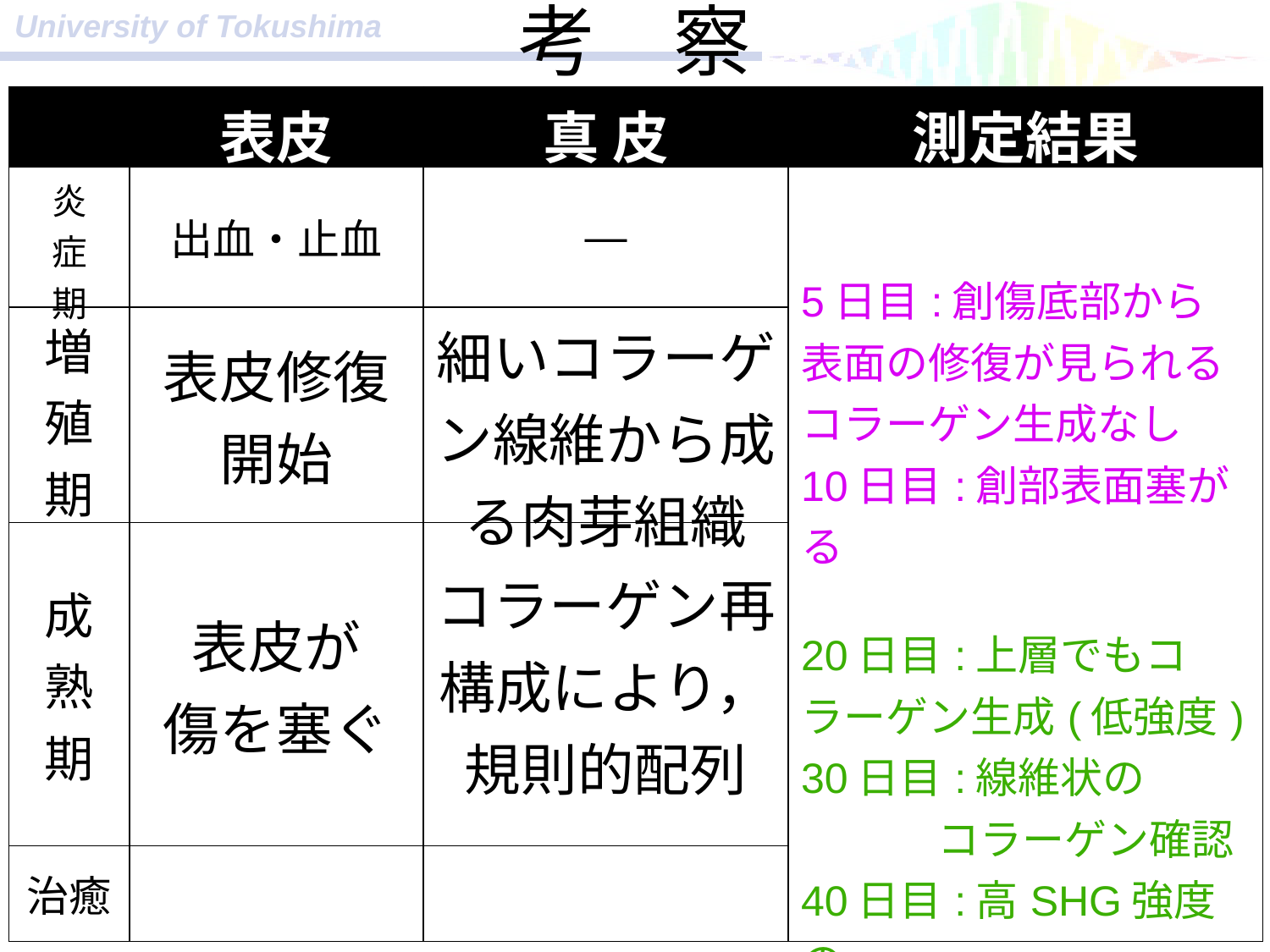

考　察
|  | 表皮 | 真 皮 | 測定結果 |
| --- | --- | --- | --- |
| 炎 症 期 | 出血・止血 | ― | 5日目:創傷底部から 表面の修復が見られる コラーゲン生成なし 10日目:創部表面塞がる 20日目:上層でもコラーゲン生成(低強度) 30日目:線維状の 　　　 コラーゲン確認 40日目:高SHG強度の 　線維状のコラーゲン |
| 増殖期 | 表皮修復 開始 | 細いコラーゲン線維から成る肉芽組織 |  |
| 成熟期 | 表皮が 傷を塞ぐ | コラーゲン再構成により， 規則的配列 |  |
| 治癒 |  |  |  |